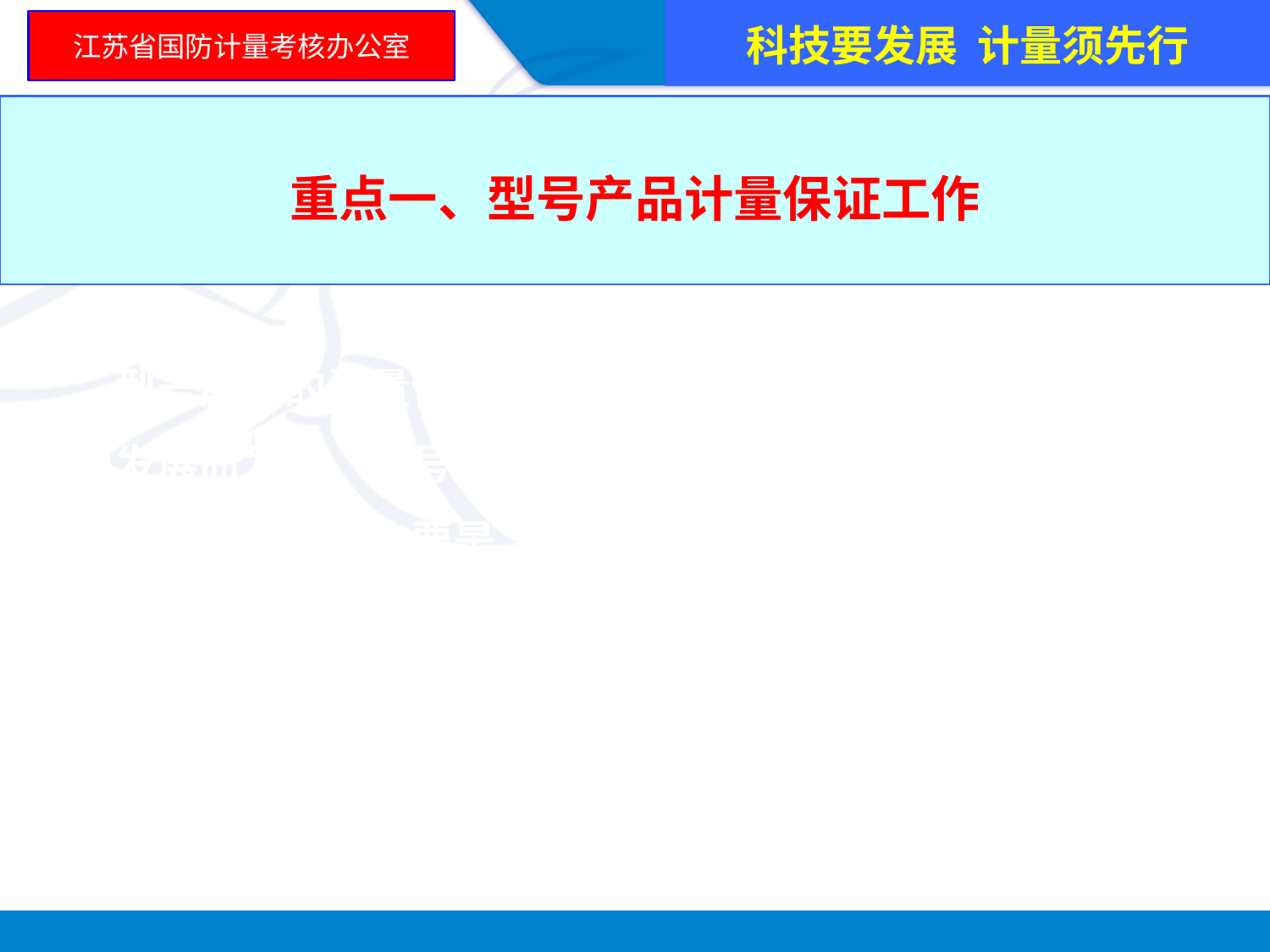

科技要发展  计量须先行
江苏省国防计量考核办公室
重点一、型号产品计量保证工作

       型号产品的计量保证随着型号工程的实施而开始，随着型号工程的发展而发展。型号产品的计量保证已开展许多年，在实践中积累了丰富的经验。主要是：在研制产品时，从可行性论证开始，就考虑相应的计量检测手段和管理问题，最终保证量值的统一、过程受控、数据的准确可靠，确保型号产品的高质量、高水平和高效率。其核心就是计量和型号科研生产紧密联系，使计量贯穿于型号科研生产的全过程。